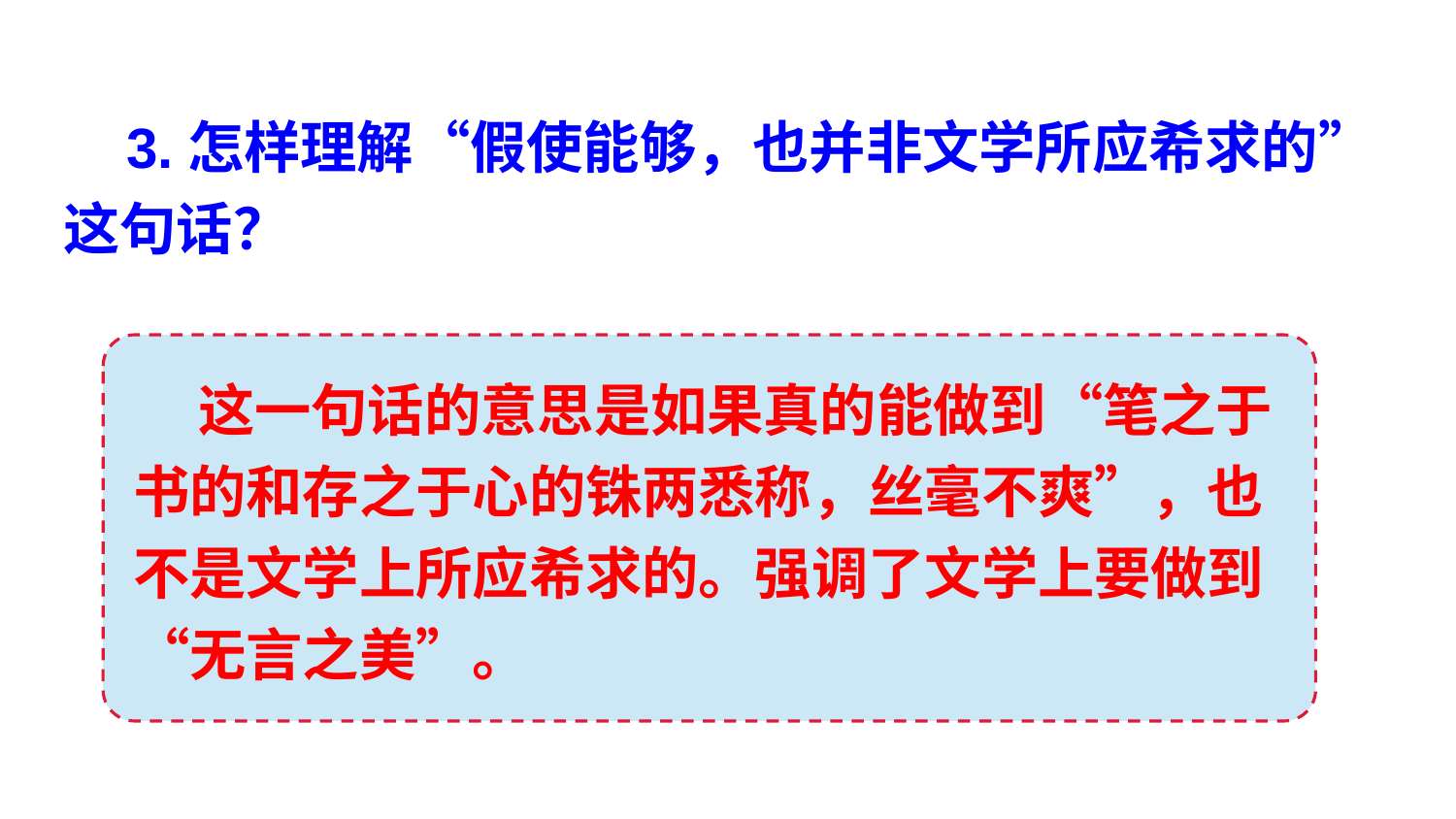

3.怎样理解“假使能够，也并非文学所应希求的”这句话？

    这一句话的意思是如果真的能做到“笔之于书的和存之于心的铢两悉称，丝毫不爽”，也不是文学上所应希求的。强调了文学上要做到“无言之美”。